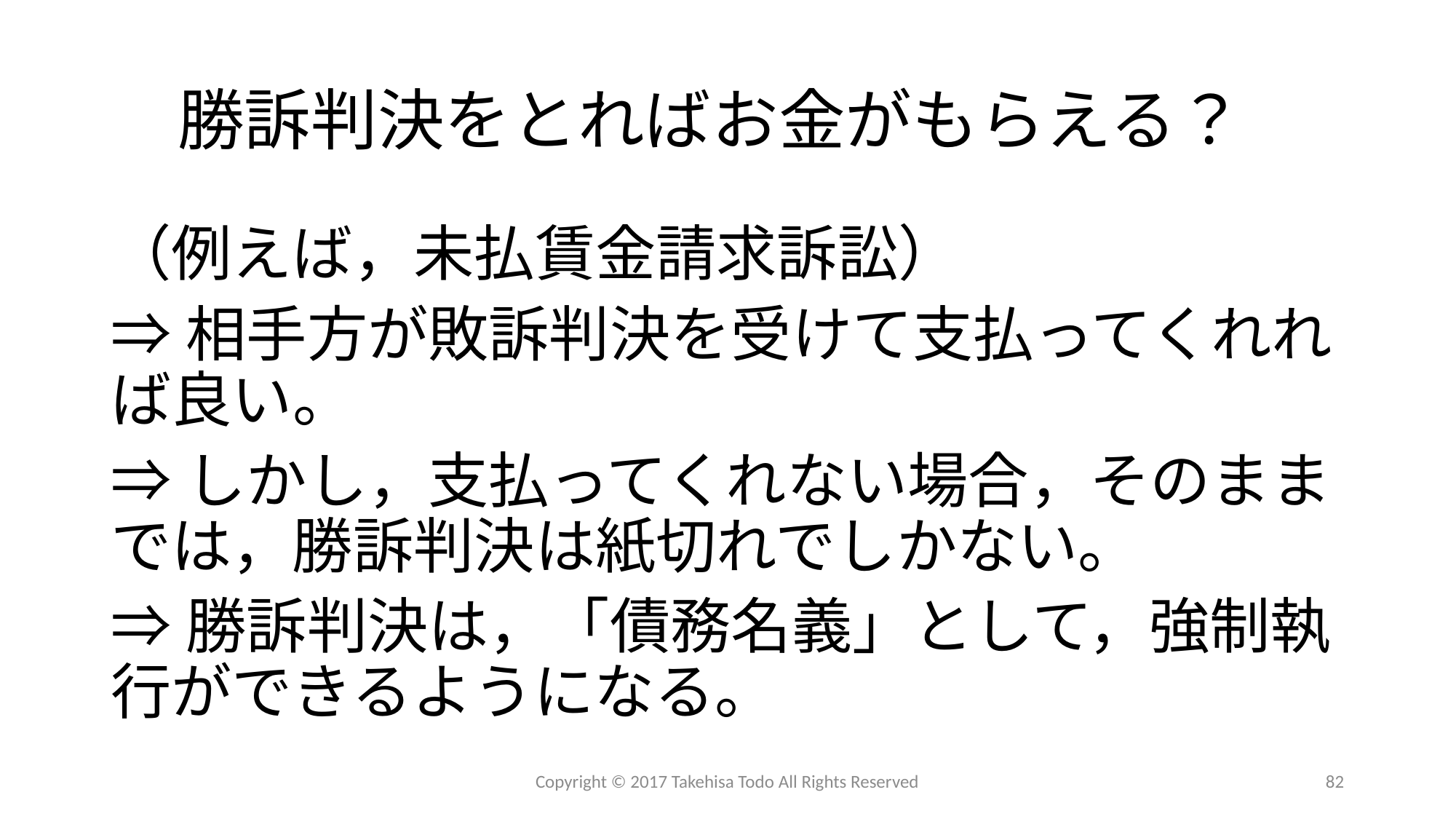

# 勝訴判決をとればお金がもらえる？
（例えば，未払賃金請求訴訟）
⇒相手方が敗訴判決を受けて支払ってくれれば良い。
⇒しかし，支払ってくれない場合，そのままでは，勝訴判決は紙切れでしかない。
⇒勝訴判決は，「債務名義」として，強制執行ができるようになる。
Copyright © 2017 Takehisa Todo All Rights Reserved
82